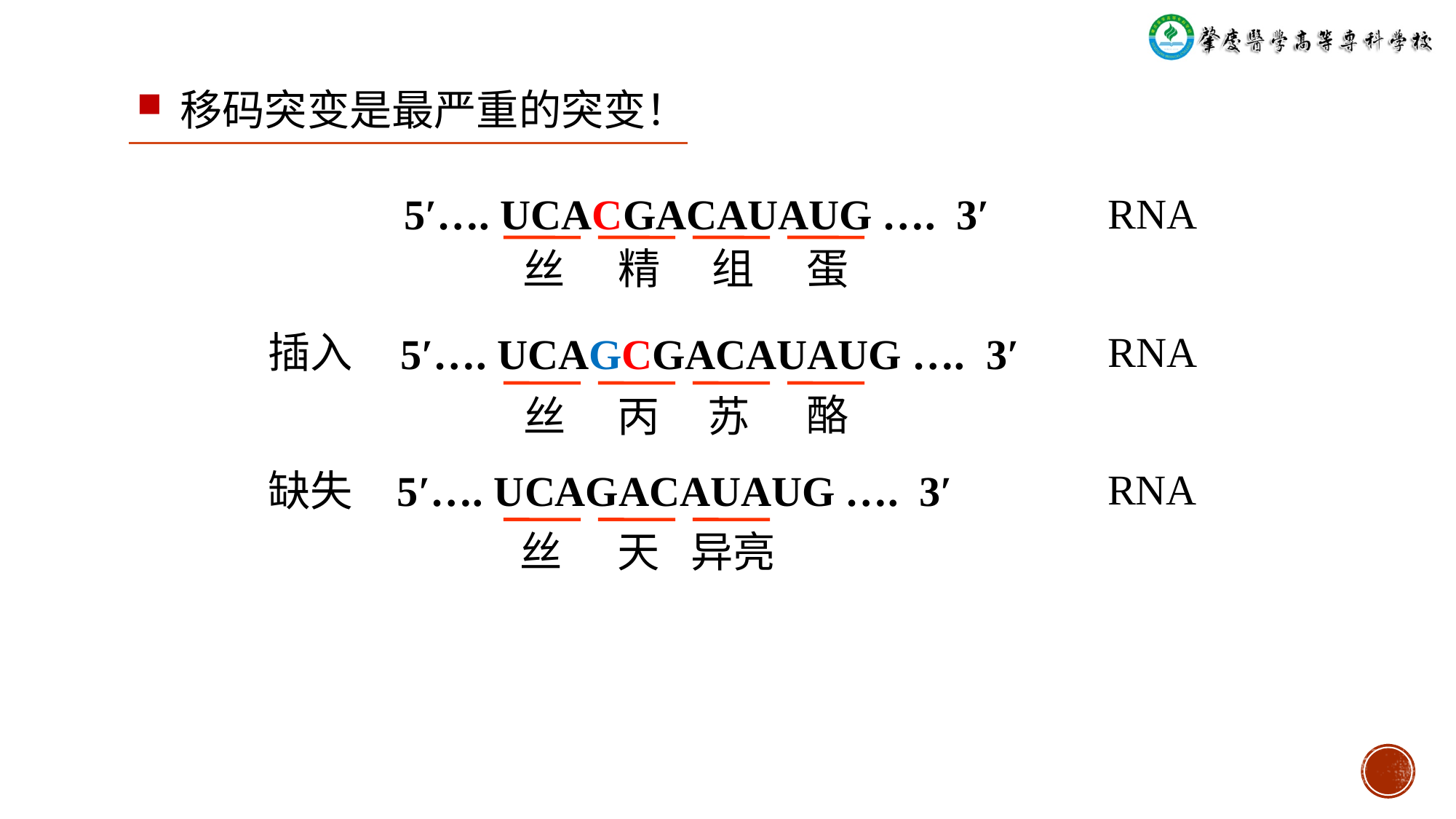

移码突变是最严重的突变！
RNA
5′…. UCACGACAUAUG ….  3′
精
组
蛋
丝

RNA
插入
5′…. UCAGCGACAUAUG ….  3′

酪
丝
丙
苏
RNA
缺失
5′…. UCAGACAUAUG ….  3′

丝

天
异亮